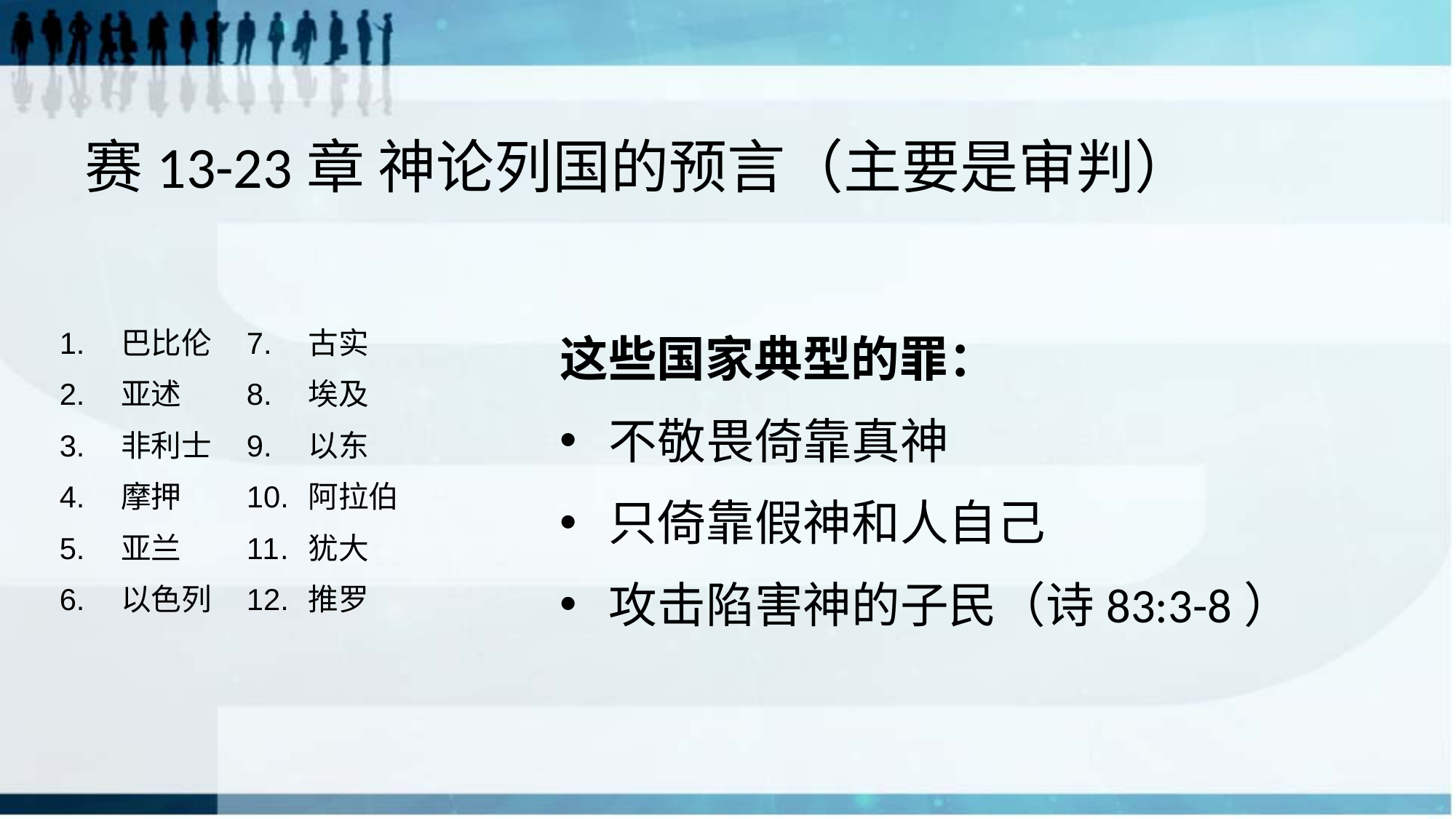

赛13-23章 神论列国的预言（主要是审判）
这些国家典型的罪：
不敬畏倚靠真神
只倚靠假神和人自己
攻击陷害神的子民（诗83:3-8）
巴比伦
亚述
非利士
摩押
亚兰
以色列
古实
埃及
以东
阿拉伯
犹大
推罗